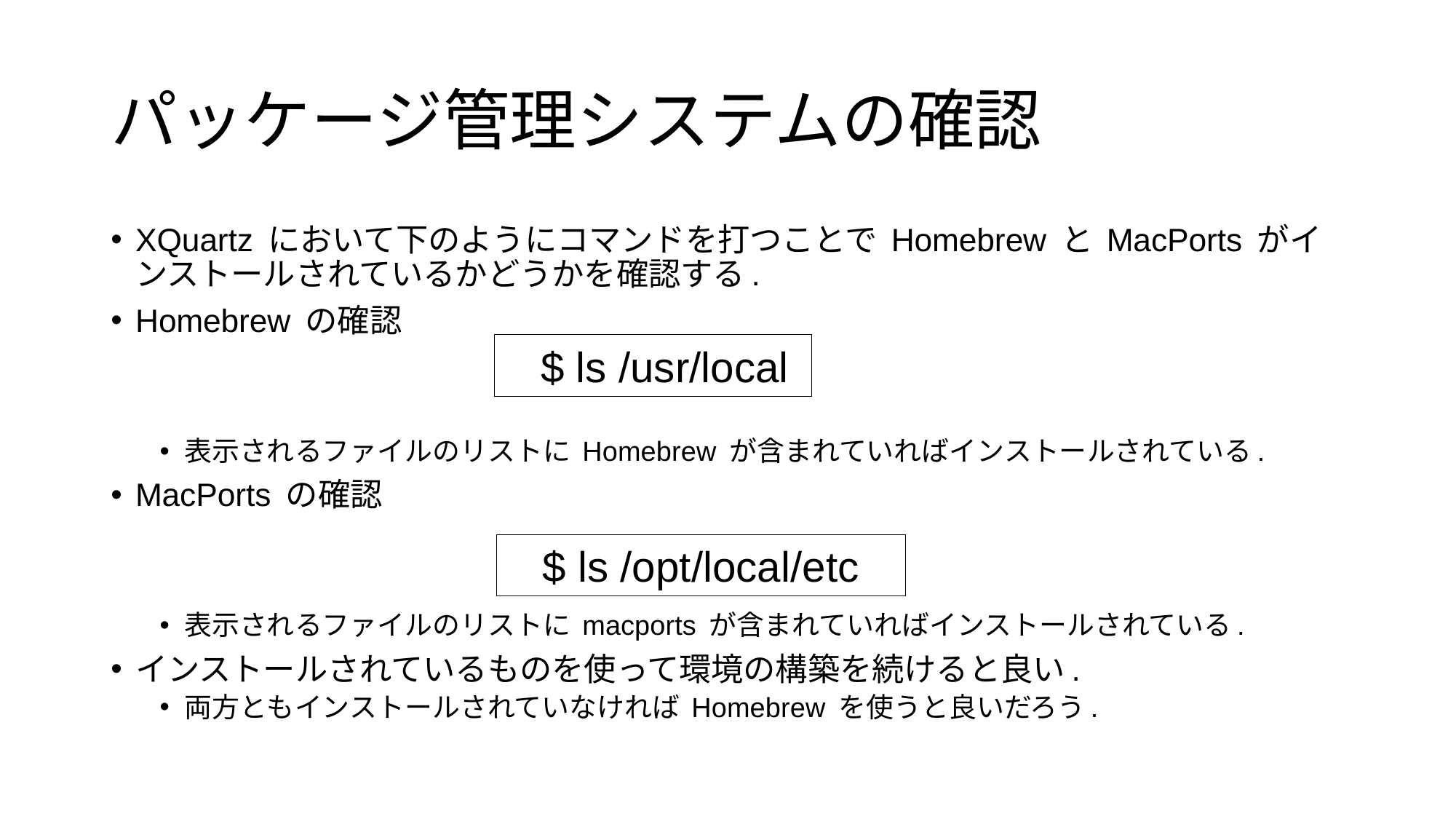

# パッケージ管理システムの確認
XQuartz において下のようにコマンドを打つことで Homebrew と MacPorts がインストールされているかどうかを確認する.
Homebrew の確認

表示されるファイルのリストに Homebrew が含まれていればインストールされている.
MacPorts の確認

表示されるファイルのリストに macports が含まれていればインストールされている.
インストールされているものを使って環境の構築を続けると良い.
両方ともインストールされていなければ Homebrew を使うと良いだろう.

   $ ls /usr/local
   $ ls /opt/local/etc